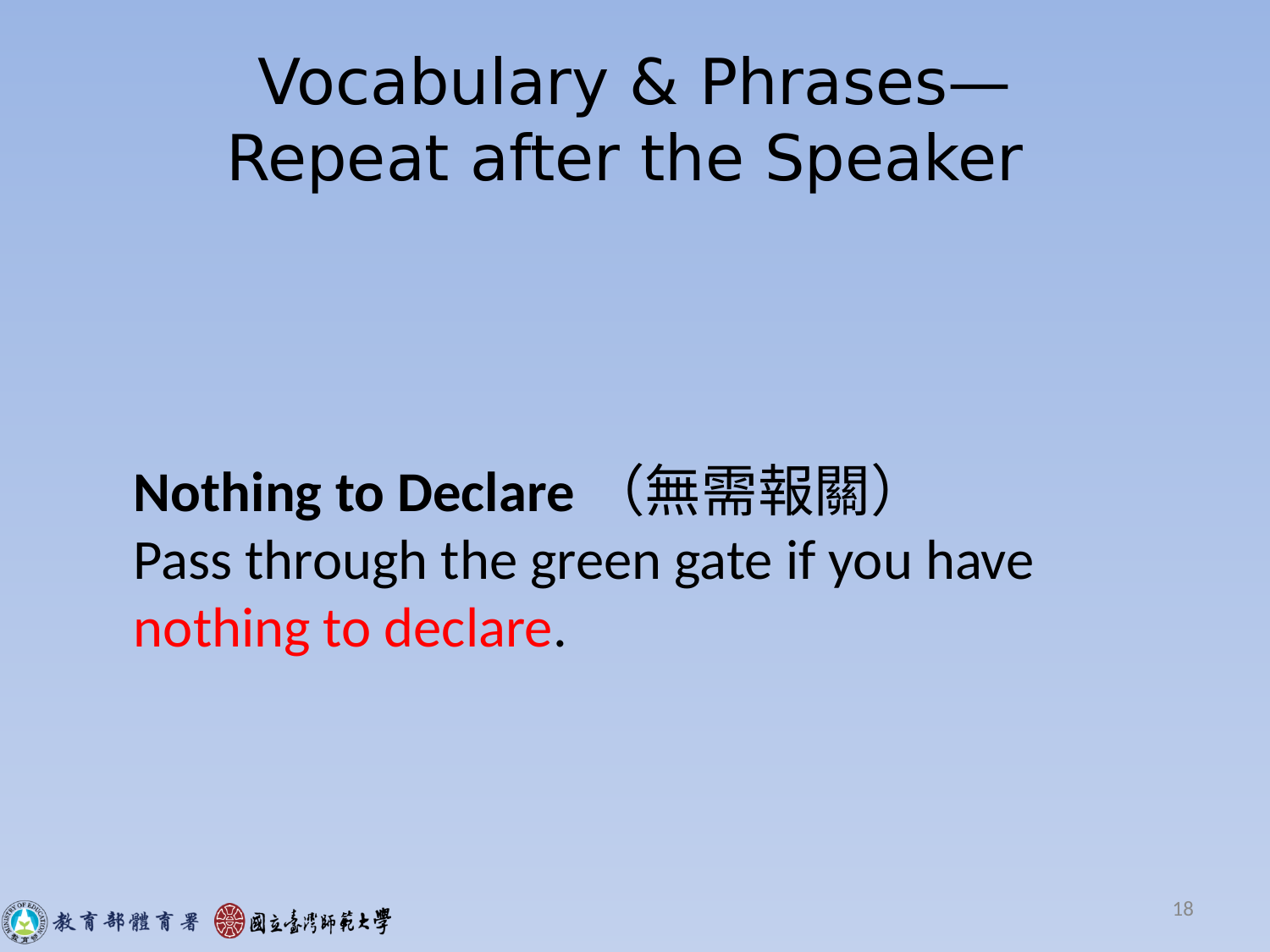

# Vocabulary & Phrases— Repeat after the Speaker

Nothing to Declare（無需報關）
Pass through the green gate if you have nothing to declare.
18